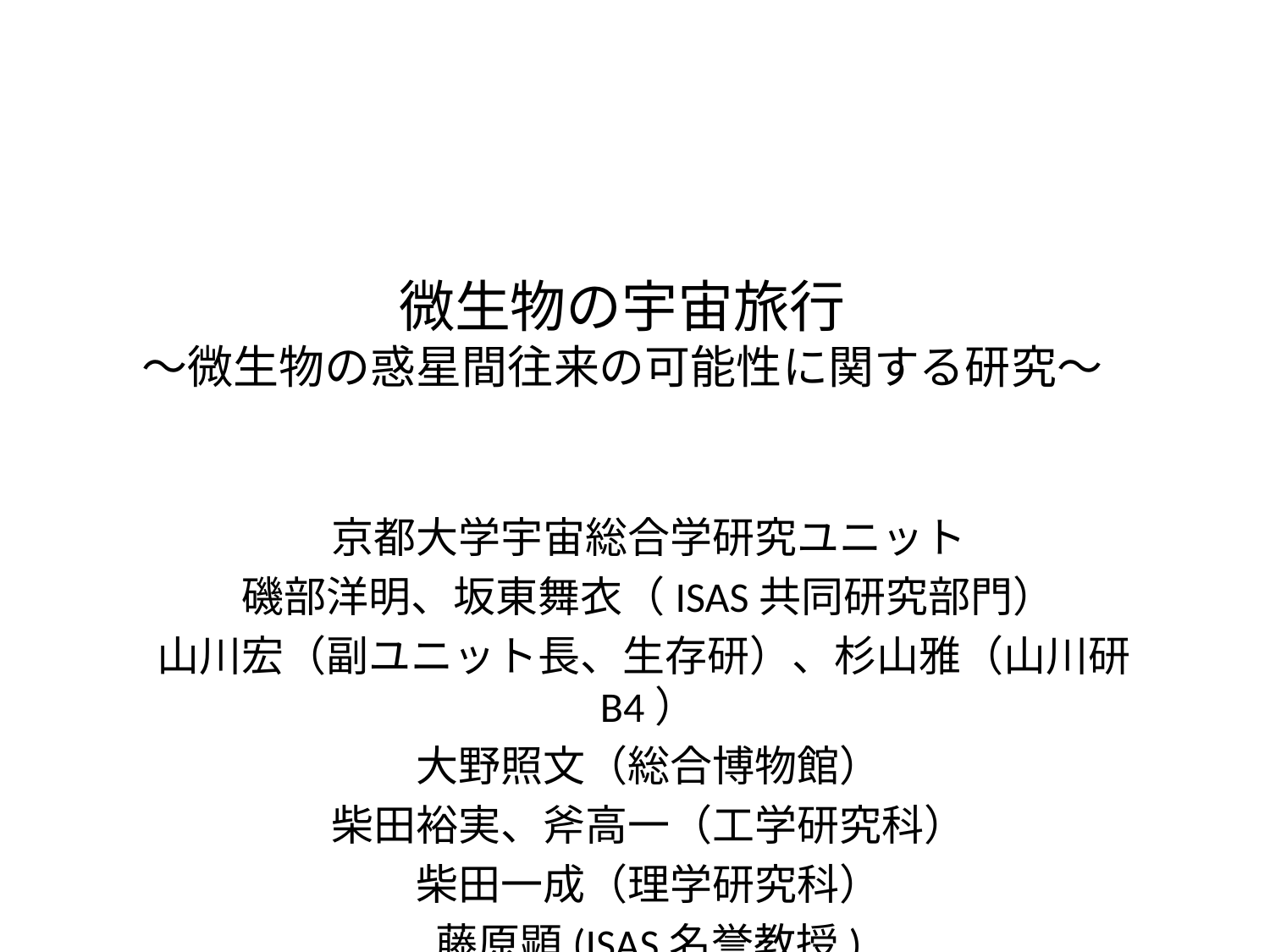

# 微生物の宇宙旅行 〜微生物の惑星間往来の可能性に関する研究〜
京都大学宇宙総合学研究ユニット
磯部洋明、坂東舞衣（ISAS共同研究部門）
山川宏（副ユニット長、生存研）、杉山雅（山川研B4）
大野照文（総合博物館）
柴田裕実、斧高一（工学研究科）
柴田一成（理学研究科）
藤原顕(ISAS名誉教授)